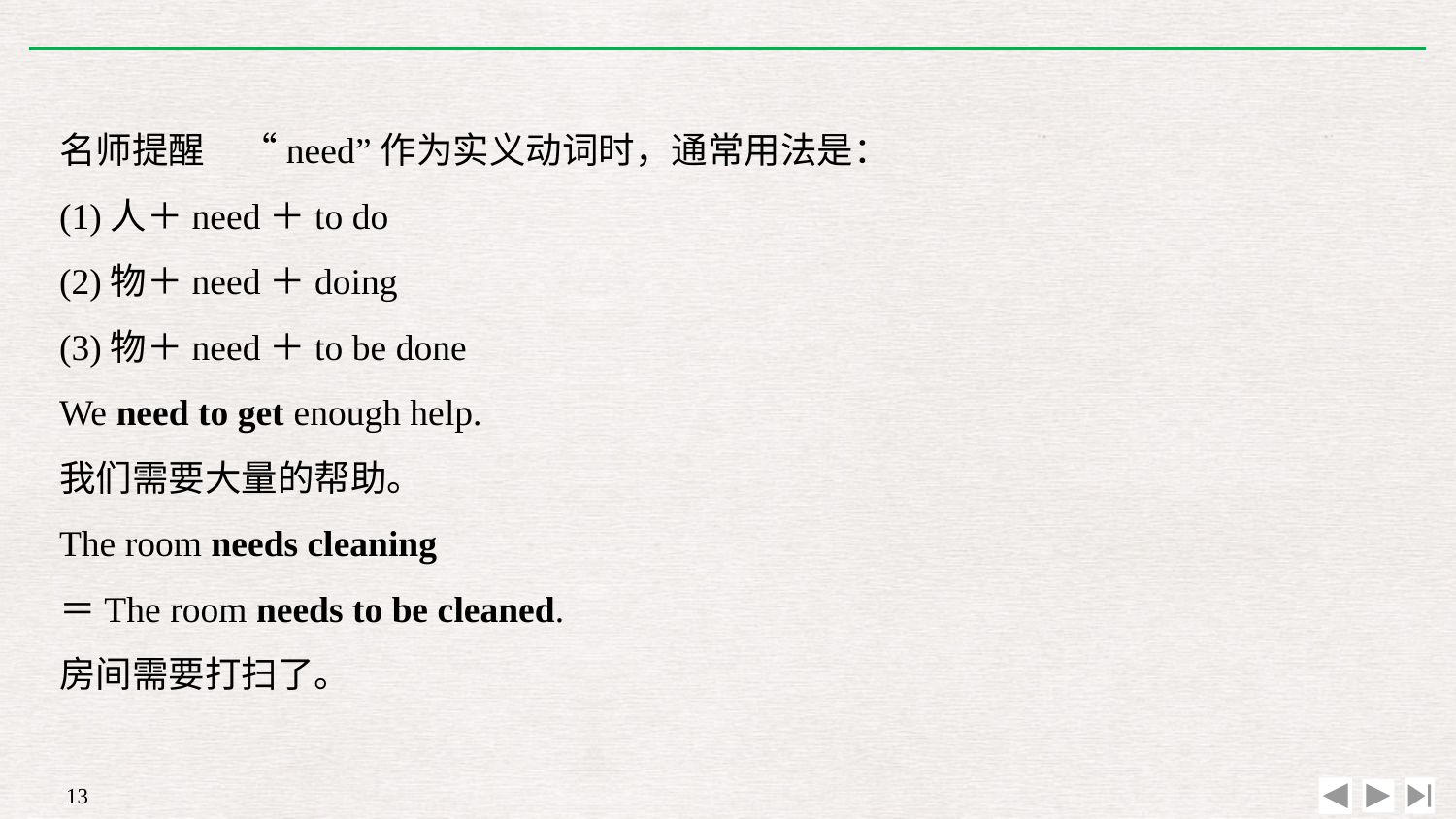

名师提醒　“need”作为实义动词时，通常用法是：
(1)人＋need＋to do
(2)物＋need＋doing
(3)物＋need＋to be done
We need to get enough help.
我们需要大量的帮助。
The room needs cleaning
＝The room needs to be cleaned.
房间需要打扫了。